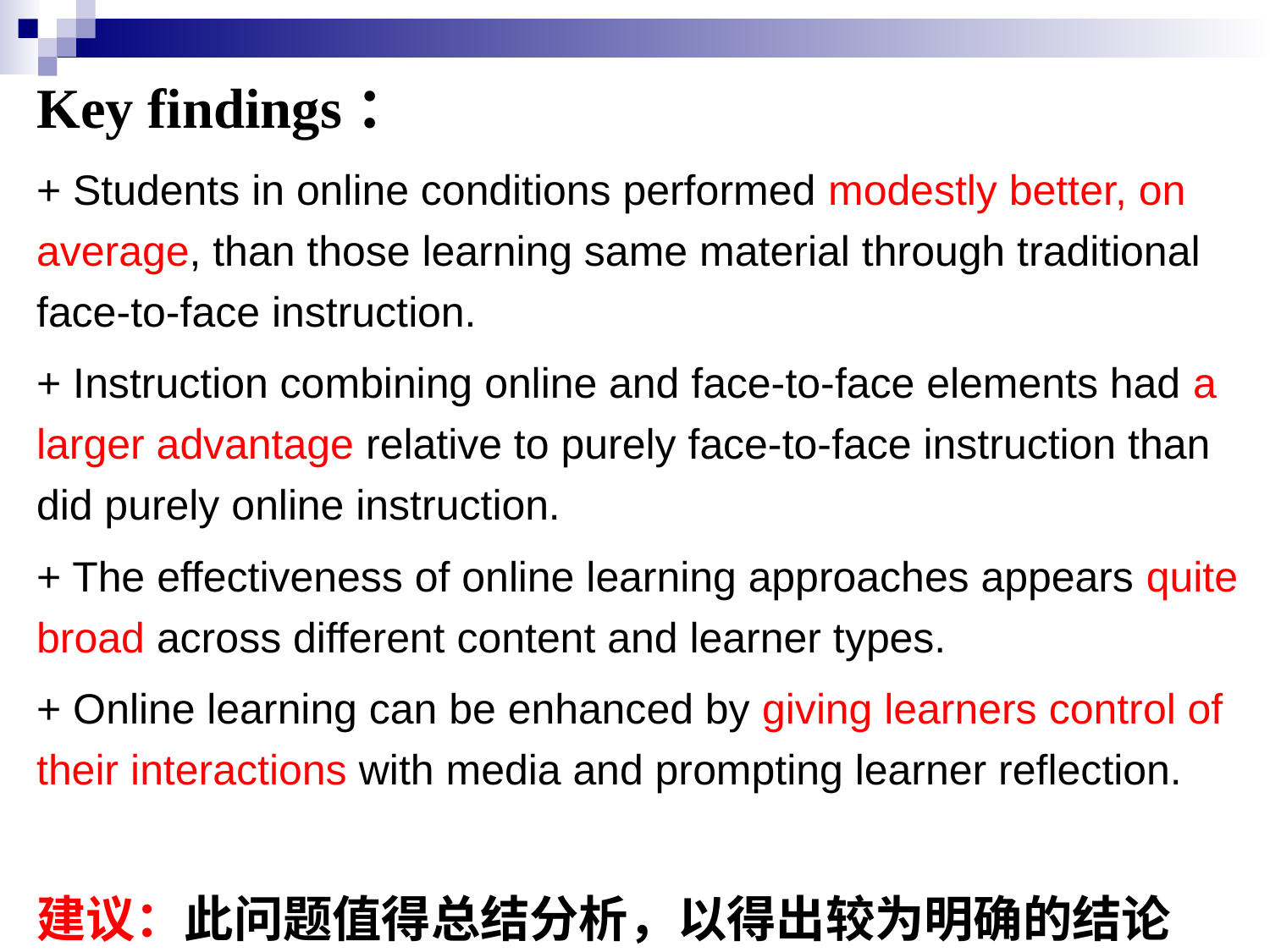

# Key findings：
+ Students in online conditions performed modestly better, on average, than those learning same material through traditional face-to-face instruction.
+ Instruction combining online and face-to-face elements had a larger advantage relative to purely face-to-face instruction than did purely online instruction.
+ The effectiveness of online learning approaches appears quite broad across different content and learner types.
+ Online learning can be enhanced by giving learners control of their interactions with media and prompting learner reflection.

建议：此问题值得总结分析，以得出较为明确的结论